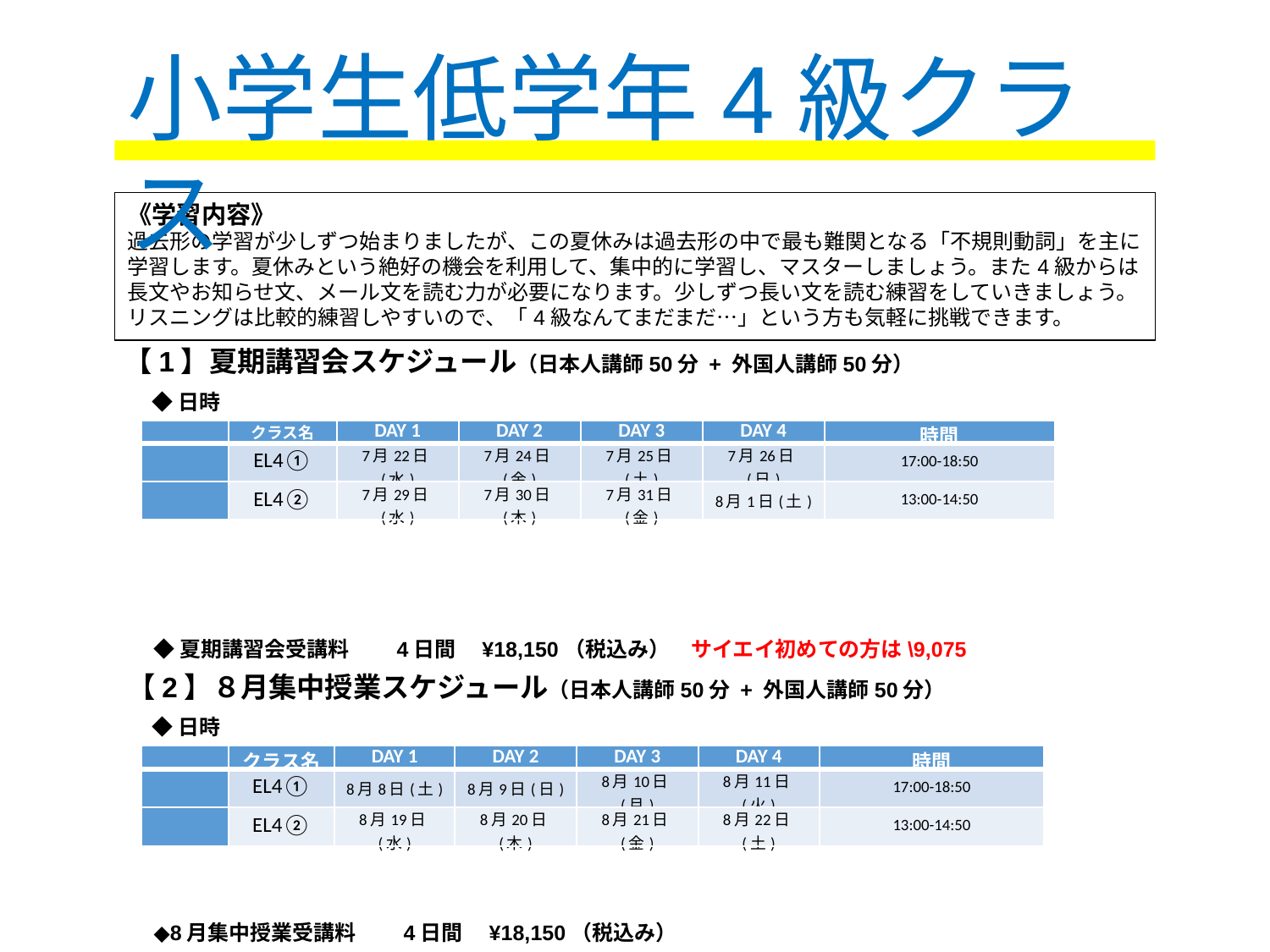

小学生低学年4級クラス

《学習内容》
過去形の学習が少しずつ始まりましたが、この夏休みは過去形の中で最も難関となる「不規則動詞」を主に学習します。夏休みという絶好の機会を利用して、集中的に学習し、マスターしましょう。また4級からは長文やお知らせ文、メール文を読む力が必要になります。少しずつ長い文を読む練習をしていきましょう。リスニングは比較的練習しやすいので、「4級なんてまだまだ…」という方も気軽に挑戦できます。

【1】夏期講習会スケジュール（日本人講師50分 + 外国人講師50分）
◆日時
|  | クラス名 | DAY 1 | DAY 2 | DAY 3 | DAY 4 | 時間 |
| --- | --- | --- | --- | --- | --- | --- |
|  | EL4① | 7月22日(水) | 7月24日(金) | 7月25日(土) | 7月26日(日) | 17:00-18:50 |
|  | EL4② | 7月29日(水) | 7月30日(木) | 7月31日(金) | 8月1日(土) | 13:00-14:50 |
◆夏期講習会受講料　　4日間　¥18,150（税込み）　サイエイ初めての方は\9,075
【2】８月集中授業スケジュール（日本人講師50分 + 外国人講師50分）

◆日時
|  | クラス名 | DAY 1 | DAY 2 | DAY 3 | DAY 4 | 時間 |
| --- | --- | --- | --- | --- | --- | --- |
|  | EL4① | 8月8日(土) | 8月9日(日) | 8月10日(月) | 8月11日(火) | 17:00-18:50 |
|  | EL4② | 8月19日(水) | 8月20日(木) | 8月21日(金) | 8月22日(土) | 13:00-14:50 |
◆8月集中授業受講料　　4日間　¥18,150（税込み）